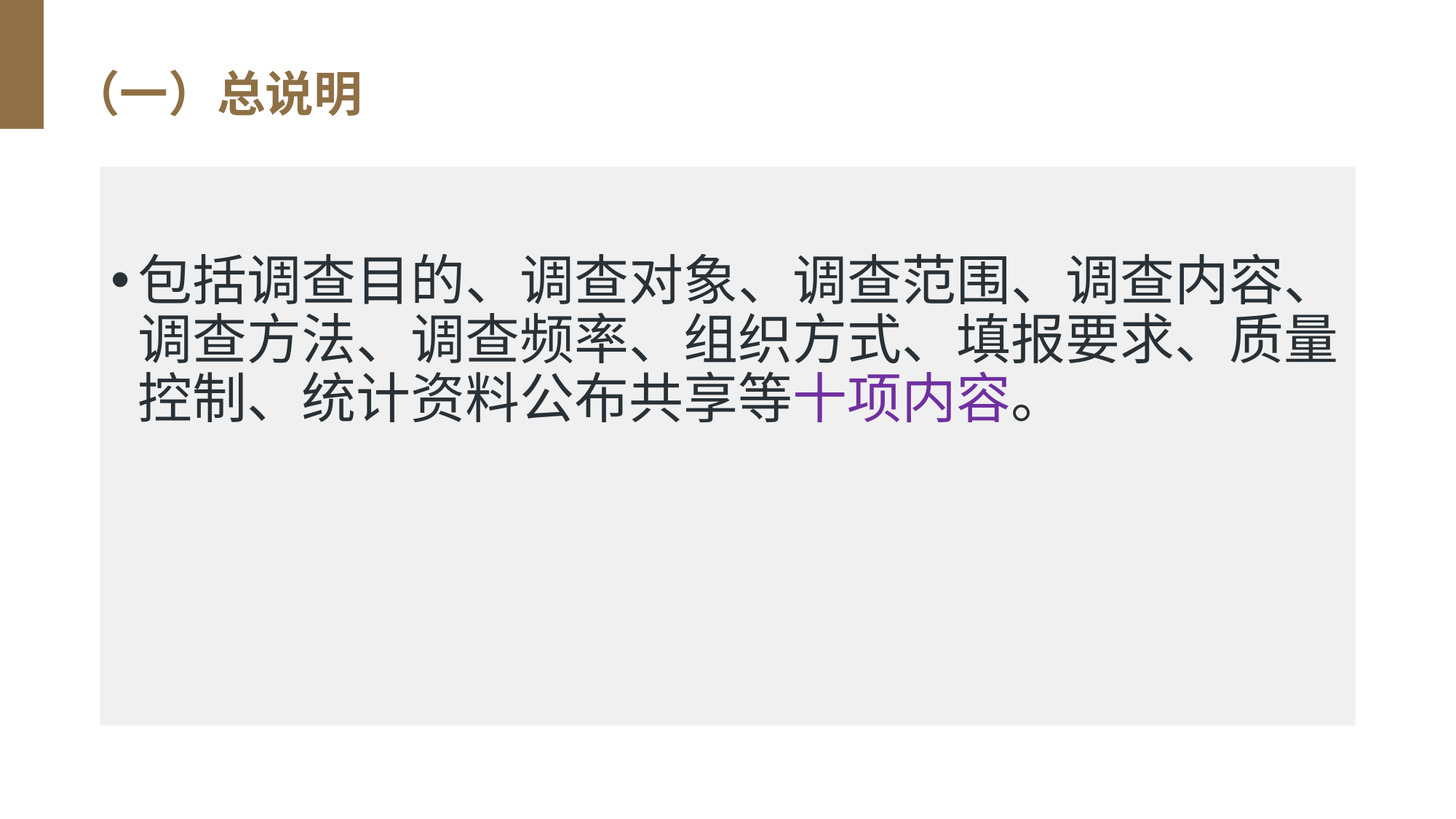

# （一）总说明

包括调查目的、调查对象、调查范围、调查内容、调查方法、调查频率、组织方式、填报要求、质量控制、统计资料公布共享等十项内容。